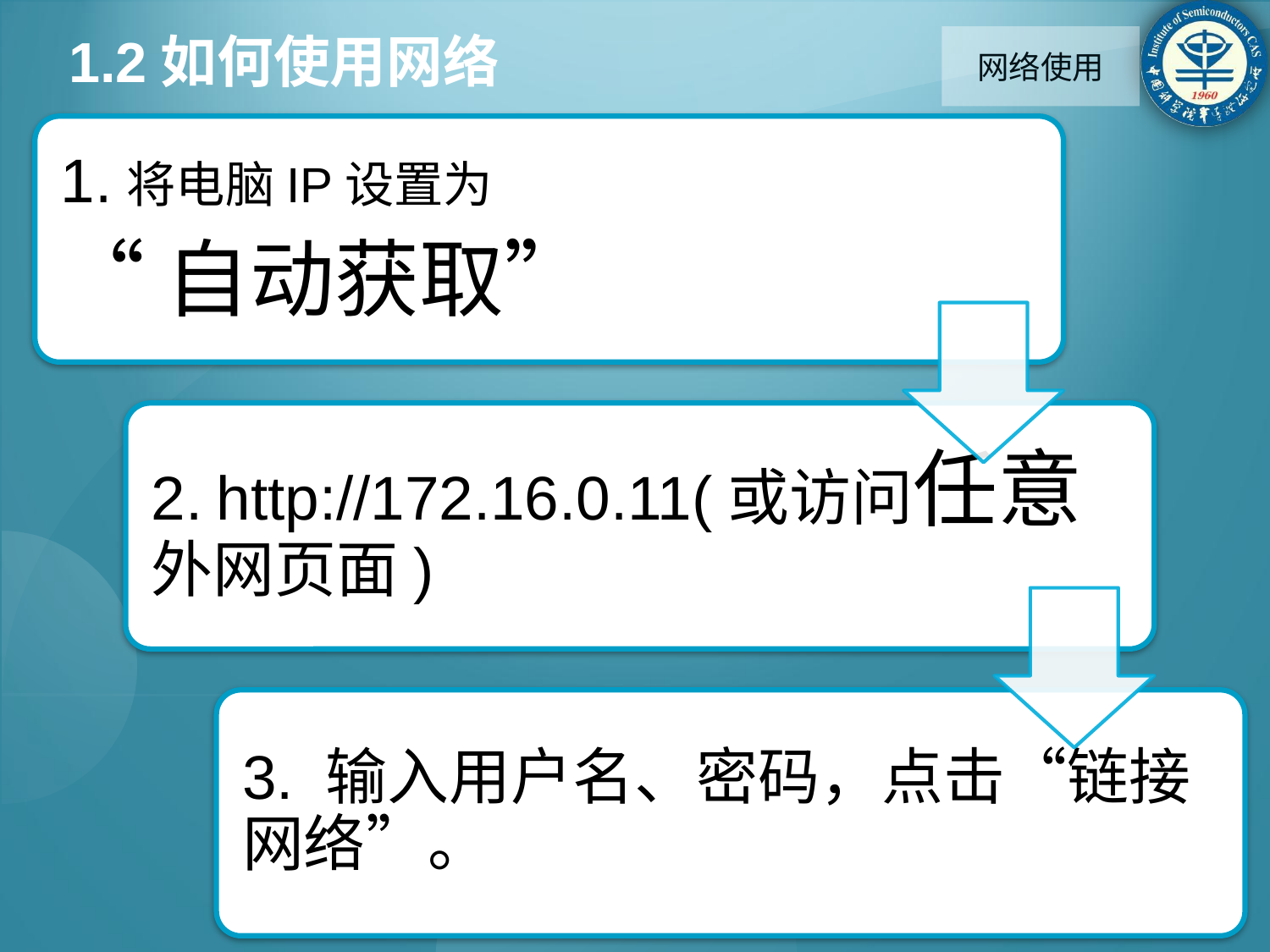

1.2如何使用网络
网络使用
1.将电脑IP设置为
“自动获取”
2. http://172.16.0.11(或访问任意外网页面)
3. 输入用户名、密码，点击“链接网络”。